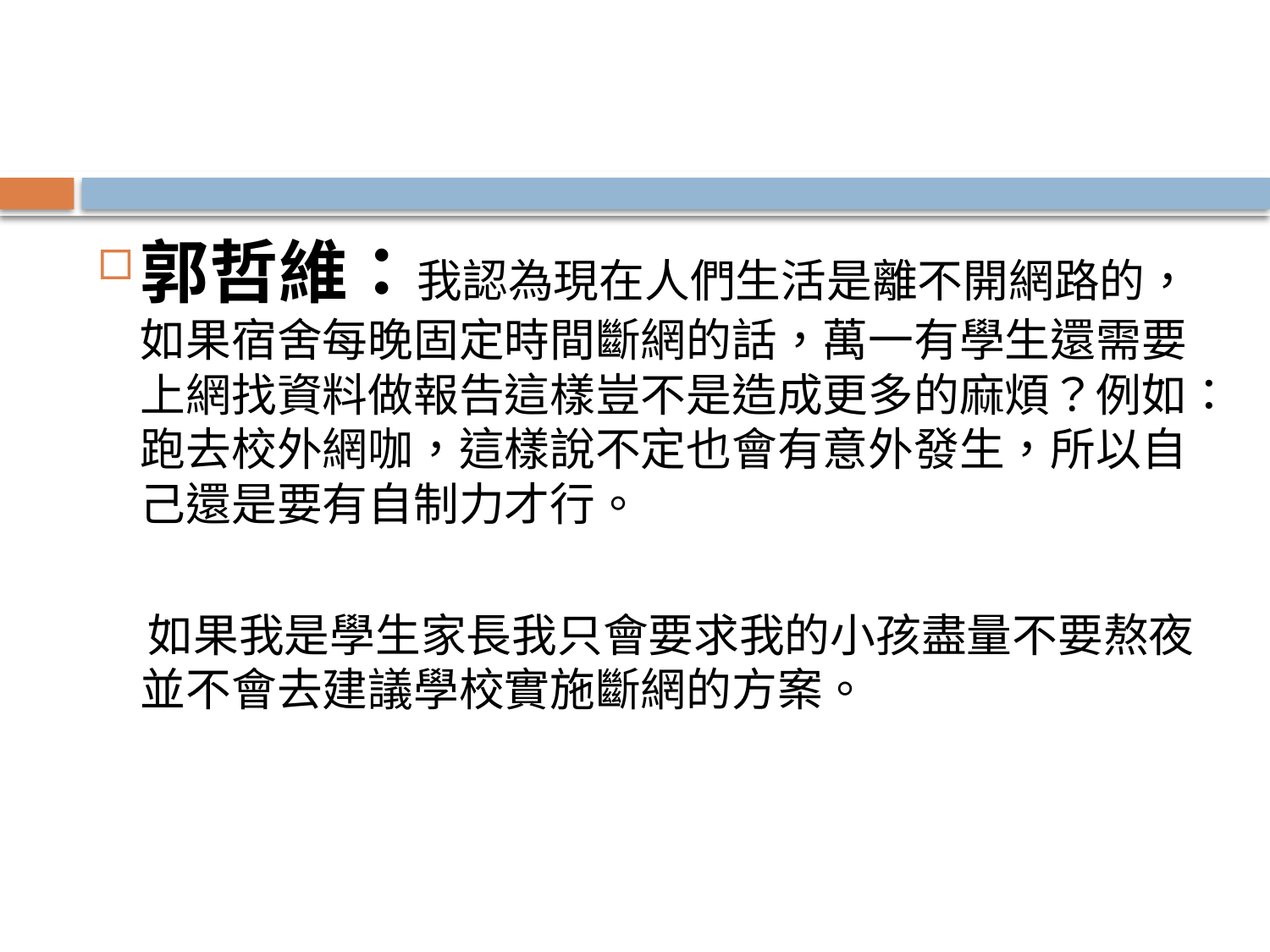

#
郭哲維：我認為現在人們生活是離不開網路的，如果宿舍每晚固定時間斷網的話，萬一有學生還需要上網找資料做報告這樣豈不是造成更多的麻煩？例如：跑去校外網咖，這樣說不定也會有意外發生，所以自己還是要有自制力才行。

    如果我是學生家長我只會要求我的小孩盡量不要熬夜並不會去建議學校實施斷網的方案。